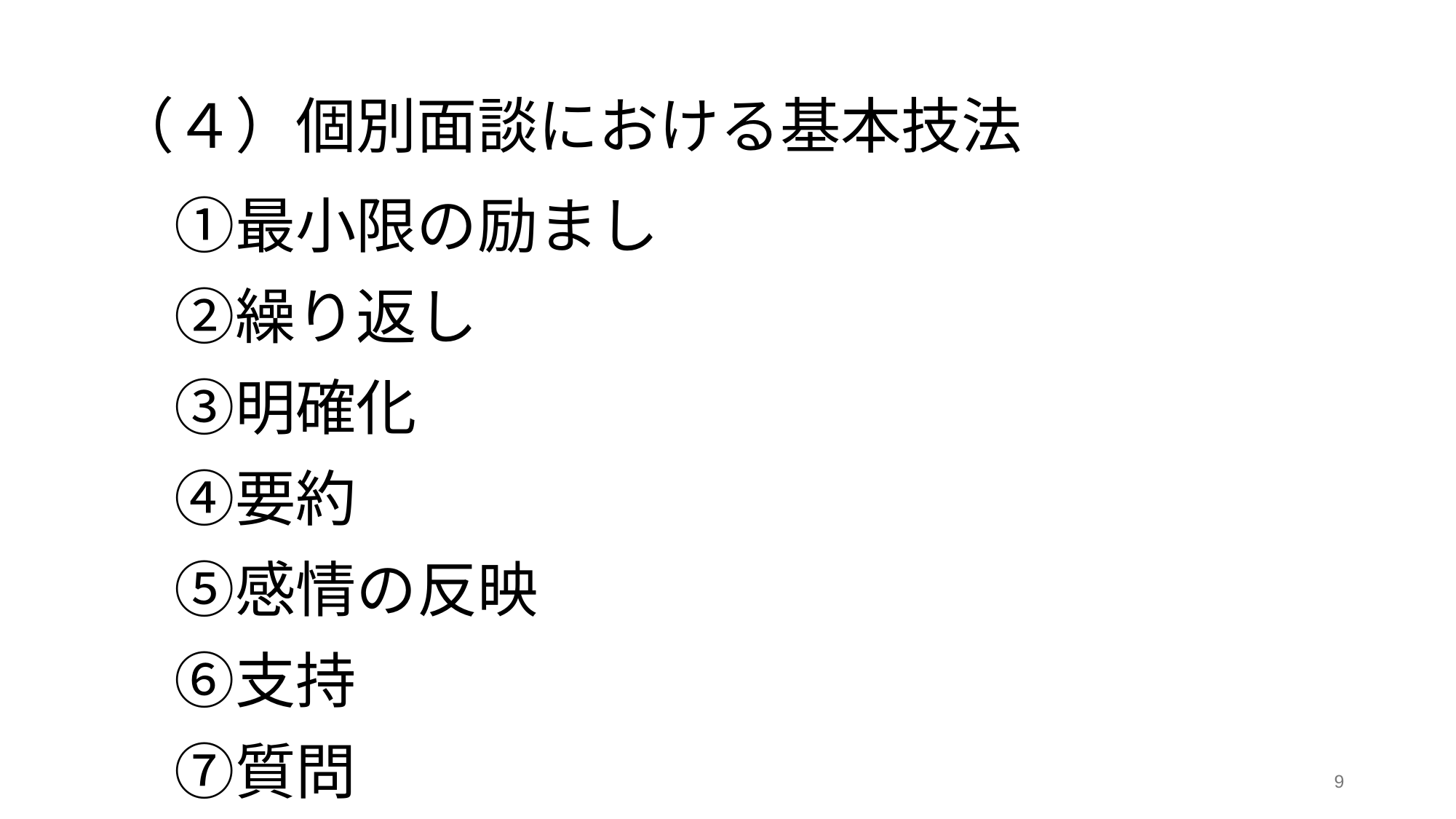

（４）個別面談における基本技法
　①最小限の励まし
　②繰り返し
　③明確化
　④要約
　⑤感情の反映
　⑥支持
　⑦質問
9